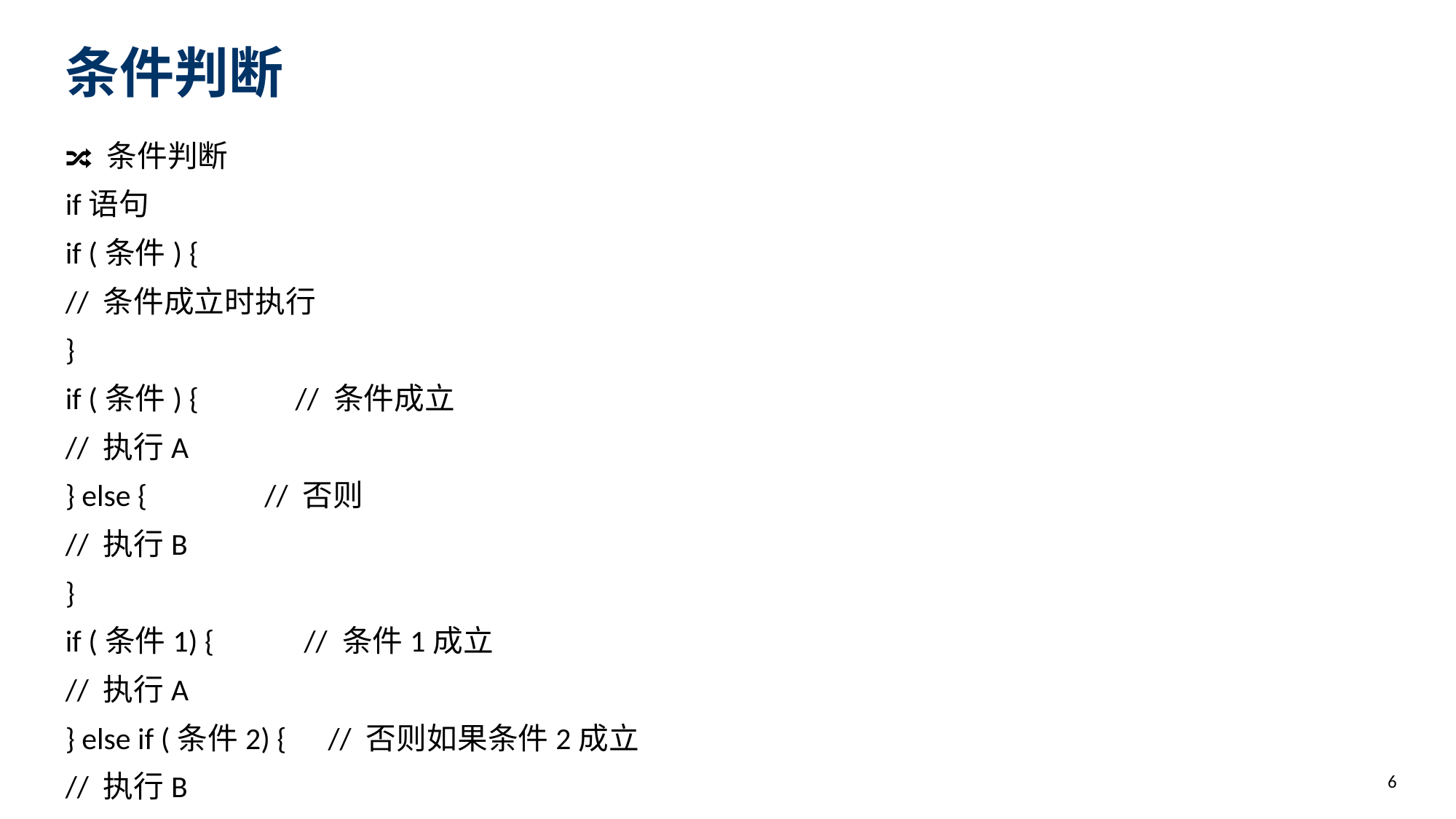

条件判断
🔀 条件判断
if语句
if (条件) {
// 条件成立时执行
}
if (条件) {              // 条件成立
// 执行A
} else {                 // 否则
// 执行B
}
if (条件1) {             // 条件1成立
// 执行A
} else if (条件2) {      // 否则如果条件2成立
// 执行B
} else {                 // 都不成立
// 执行C
}
示例：循迹传感器判断
if (leftSensor == HIGH && rightSensor == HIGH) {
// 两边都在黑线上，停止
motorStop();
} else if (leftSensor == LOW) {
// 左边在黑线上，右转
motorTurnRight();
} else if (rightSensor == LOW) {
// 右边在黑线上，左转
motorTurnLeft();
} else {
// 其他情况，直行
motorForward();
}
6